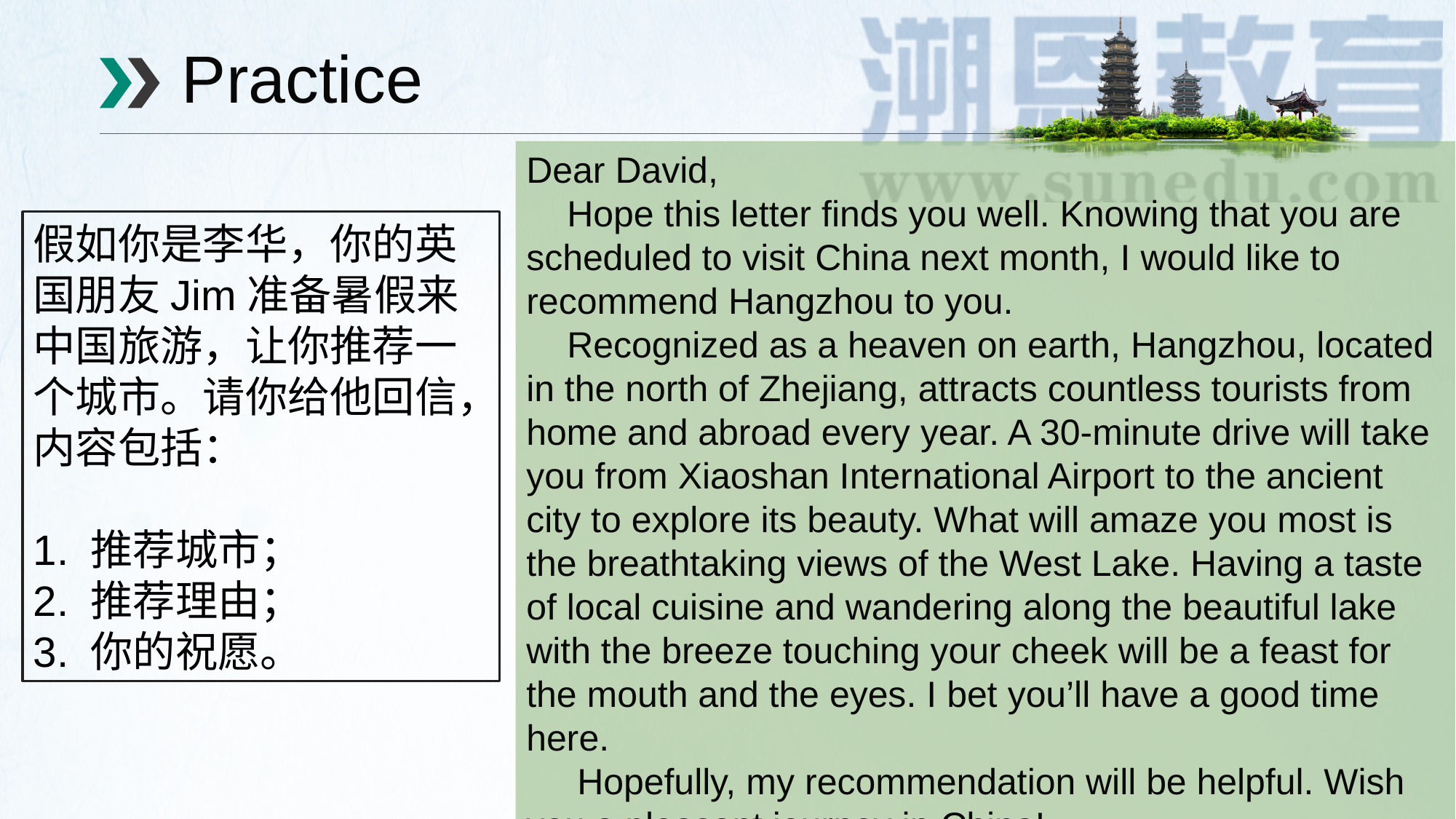

Practice
Dear David,
    Hope this letter finds you well. Knowing that you are scheduled to visit China next month, I would like to recommend Hangzhou to you.
    Recognized as a heaven on earth, Hangzhou, located in the north of Zhejiang, attracts countless tourists from home and abroad every year. A 30-minute drive will take you from Xiaoshan International Airport to the ancient city to explore its beauty. What will amaze you most is the breathtaking views of the West Lake. Having a taste of local cuisine and wandering along the beautiful lake with the breeze touching your cheek will be a feast for the mouth and the eyes. I bet you’ll have a good time here.
     Hopefully, my recommendation will be helpful. Wish you a pleasant journey in China!
假如你是李华，你的英国朋友Jim准备暑假来中国旅游，让你推荐一个城市。请你给他回信，内容包括：

1. 推荐城市；
2. 推荐理由；
3. 你的祝愿。